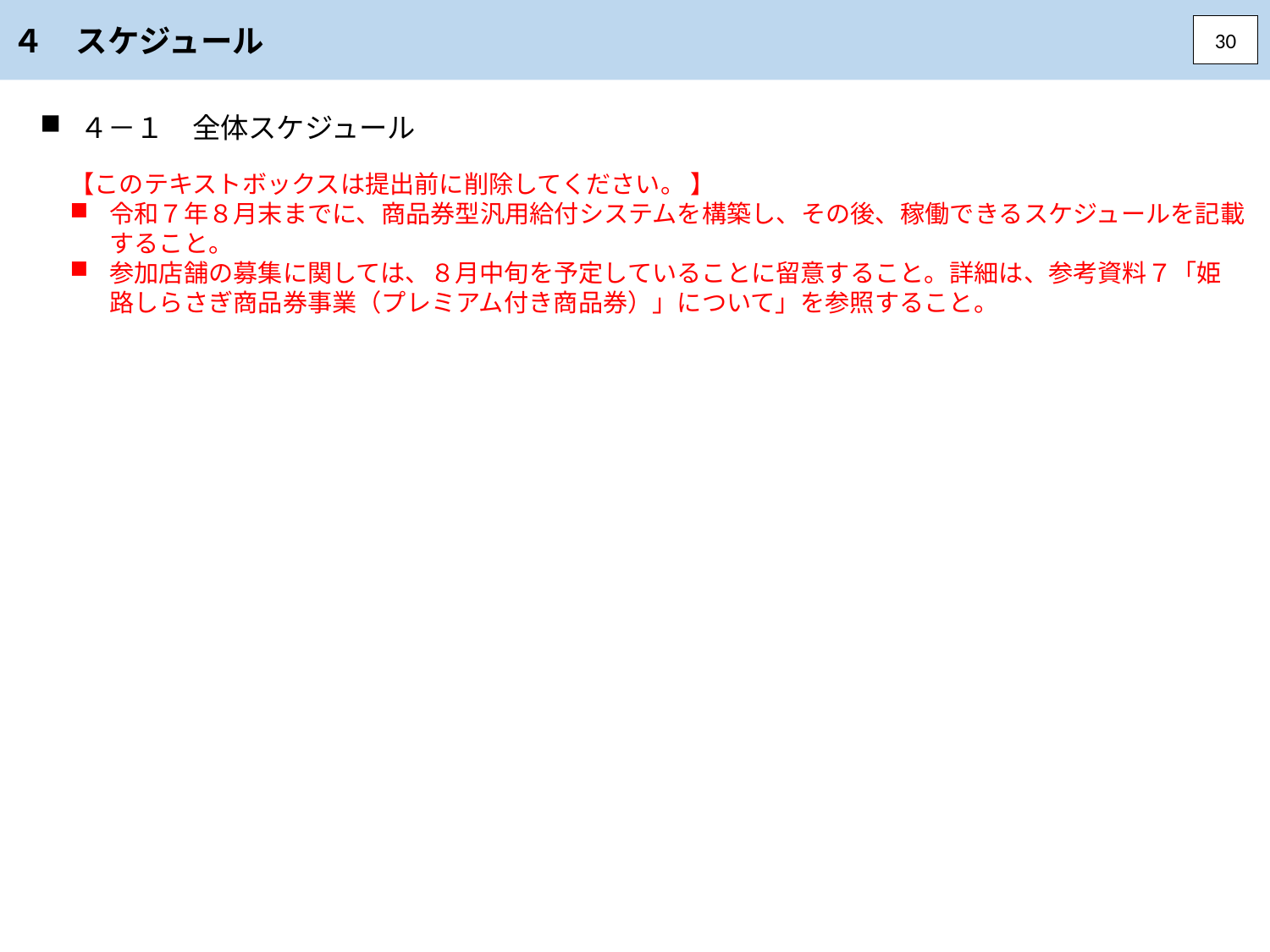

４　スケジュール
30
４－１　全体スケジュール
【このテキストボックスは提出前に削除してください。 】
令和７年８月末までに、商品券型汎用給付システムを構築し、その後、稼働できるスケジュールを記載すること。
参加店舗の募集に関しては、８月中旬を予定していることに留意すること。詳細は、参考資料７「姫路しらさぎ商品券事業（プレミアム付き商品券）」について」を参照すること。